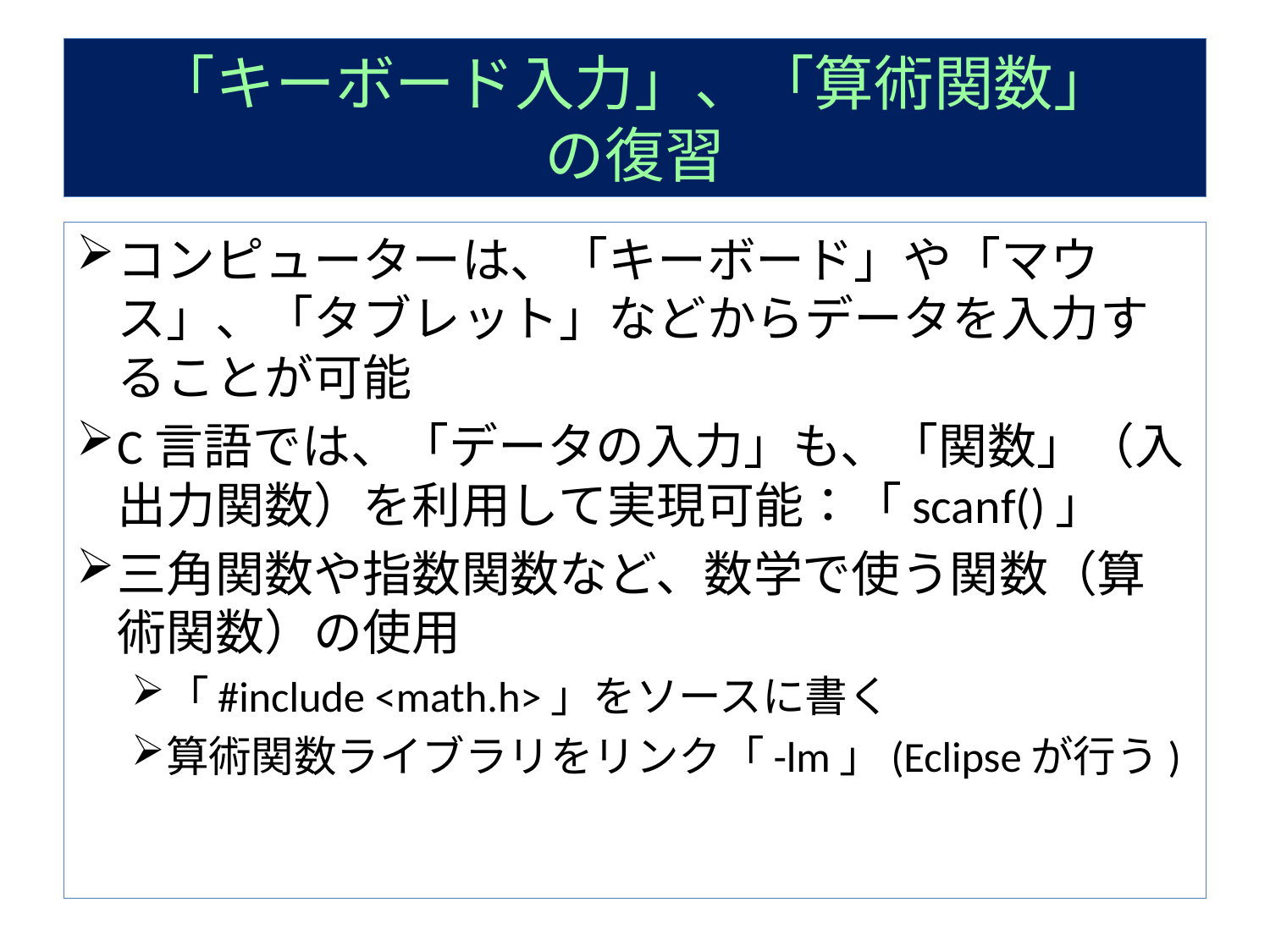

# 「キーボード入力」、「算術関数」 の復習
コンピューターは、「キーボード」や「マウス」、「タブレット」などからデータを入力することが可能
C言語では、「データの入力」も、「関数」（入出力関数）を利用して実現可能：「scanf()」
三角関数や指数関数など、数学で使う関数（算術関数）の使用
「#include <math.h>」をソースに書く
算術関数ライブラリをリンク「-lm」(Eclipseが行う)